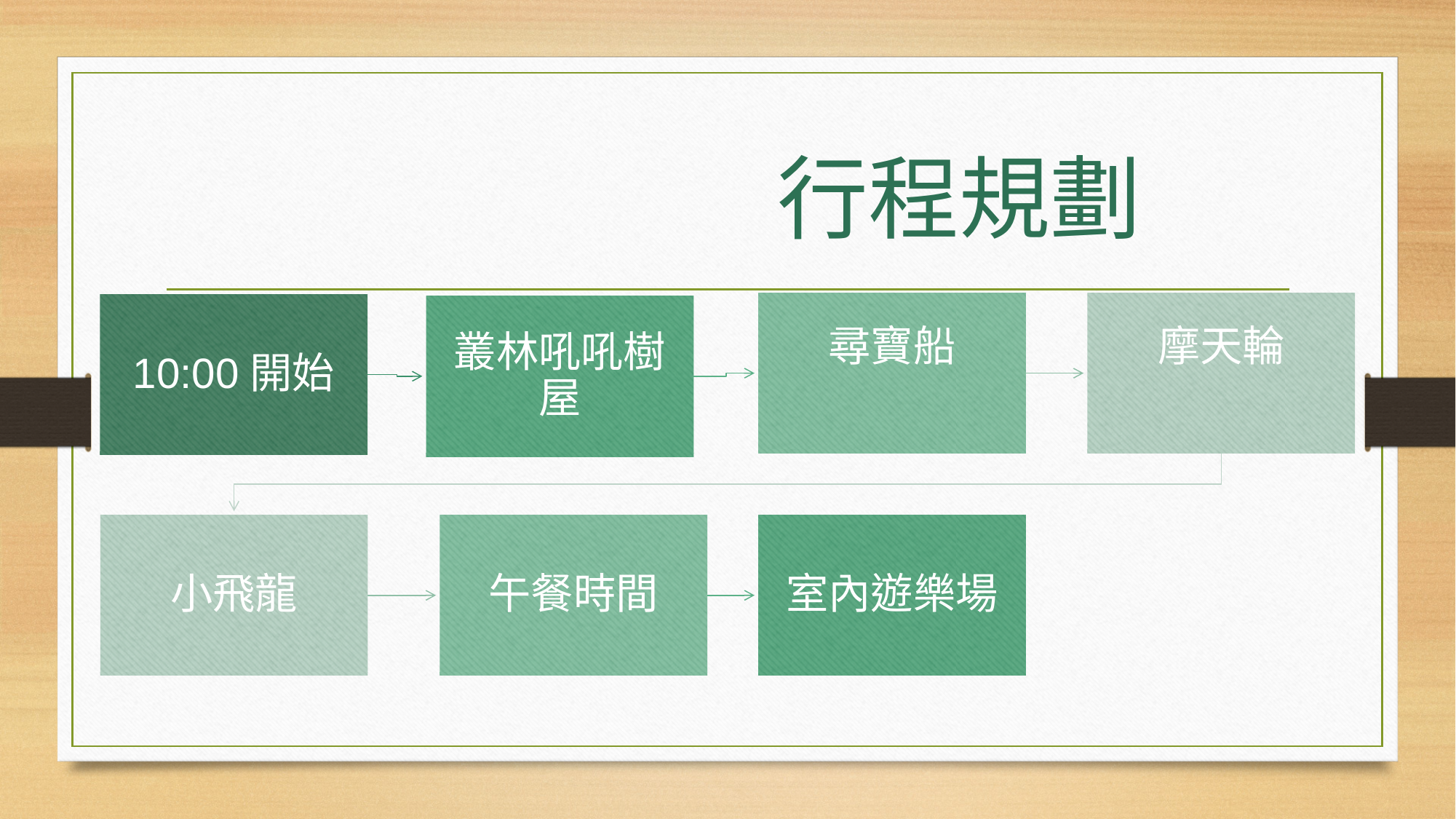

# 行程規劃

10:00開始

叢林吼吼樹屋

尋寶船

摩天輪

小飛龍

午餐時間
室內遊樂場